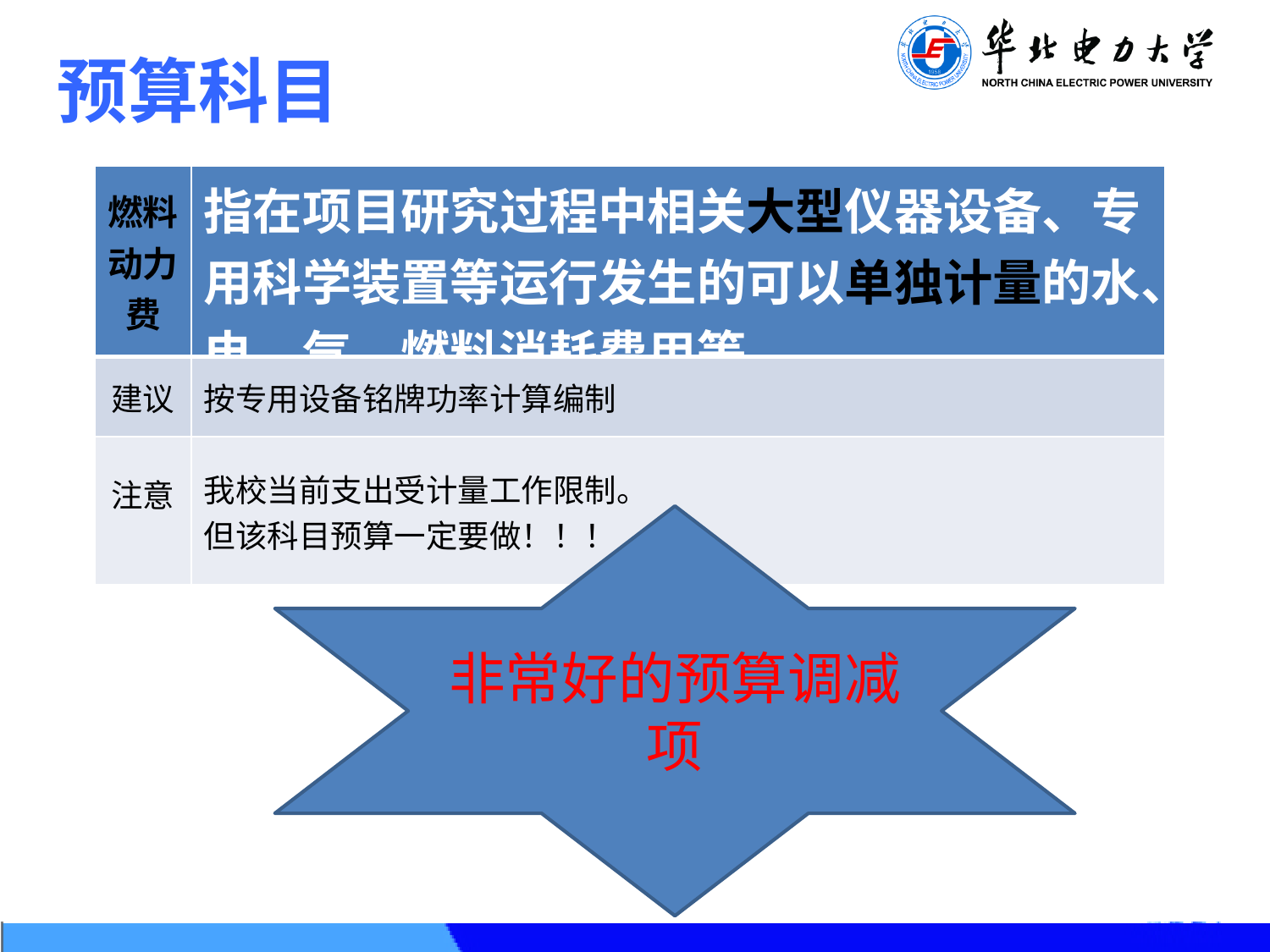

预算科目
| 燃料动力费 | 指在项目研究过程中相关大型仪器设备、专用科学装置等运行发生的可以单独计量的水、电、气、燃料消耗费用等。 |
| --- | --- |
| 建议 | 按专用设备铭牌功率计算编制 |
| 注意 | 我校当前支出受计量工作限制。 但该科目预算一定要做！！！ |
非常好的预算调减项